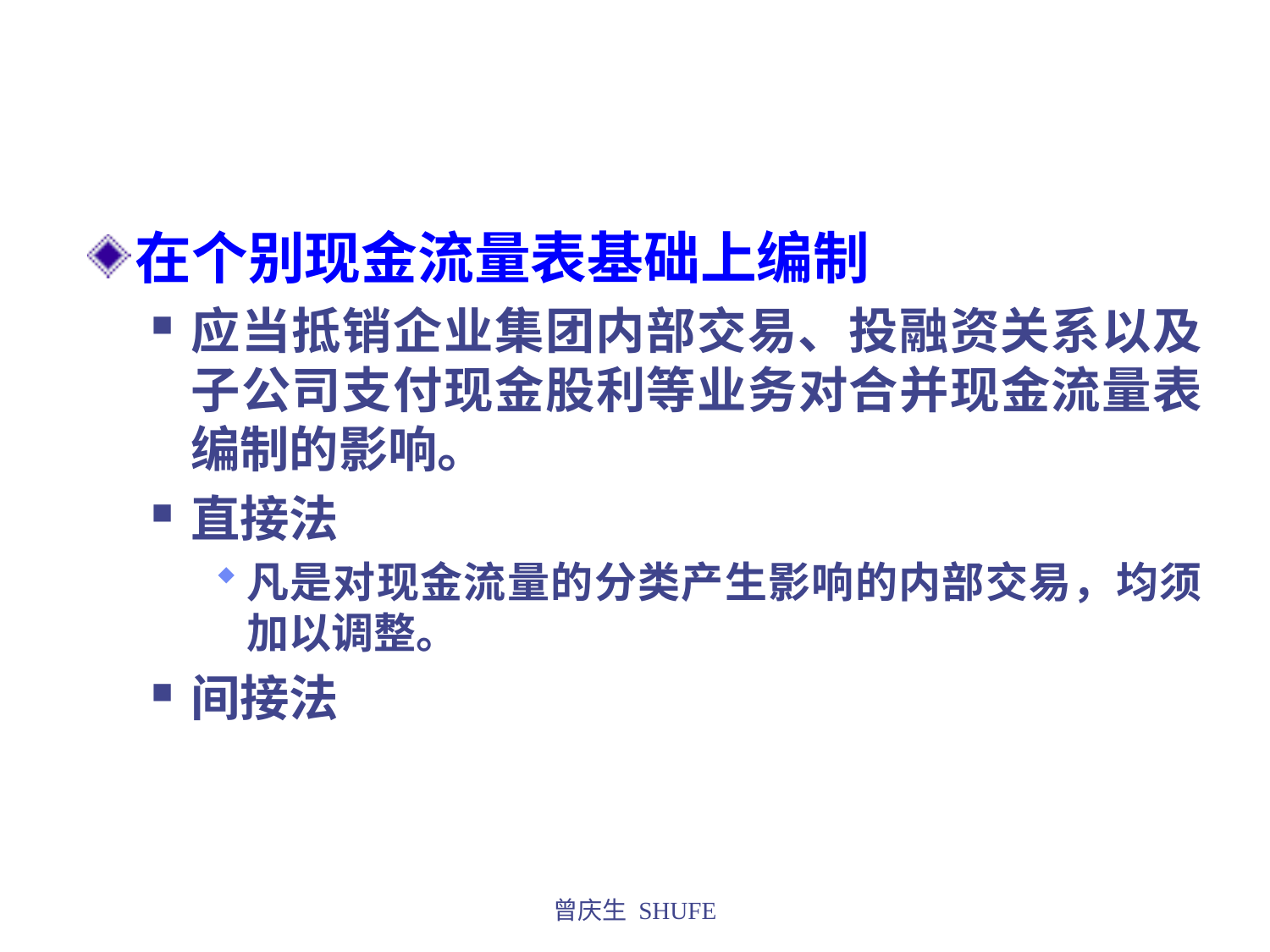

在个别现金流量表基础上编制
应当抵销企业集团内部交易、投融资关系以及子公司支付现金股利等业务对合并现金流量表编制的影响。
直接法
凡是对现金流量的分类产生影响的内部交易，均须加以调整。
间接法
曾庆生 SHUFE